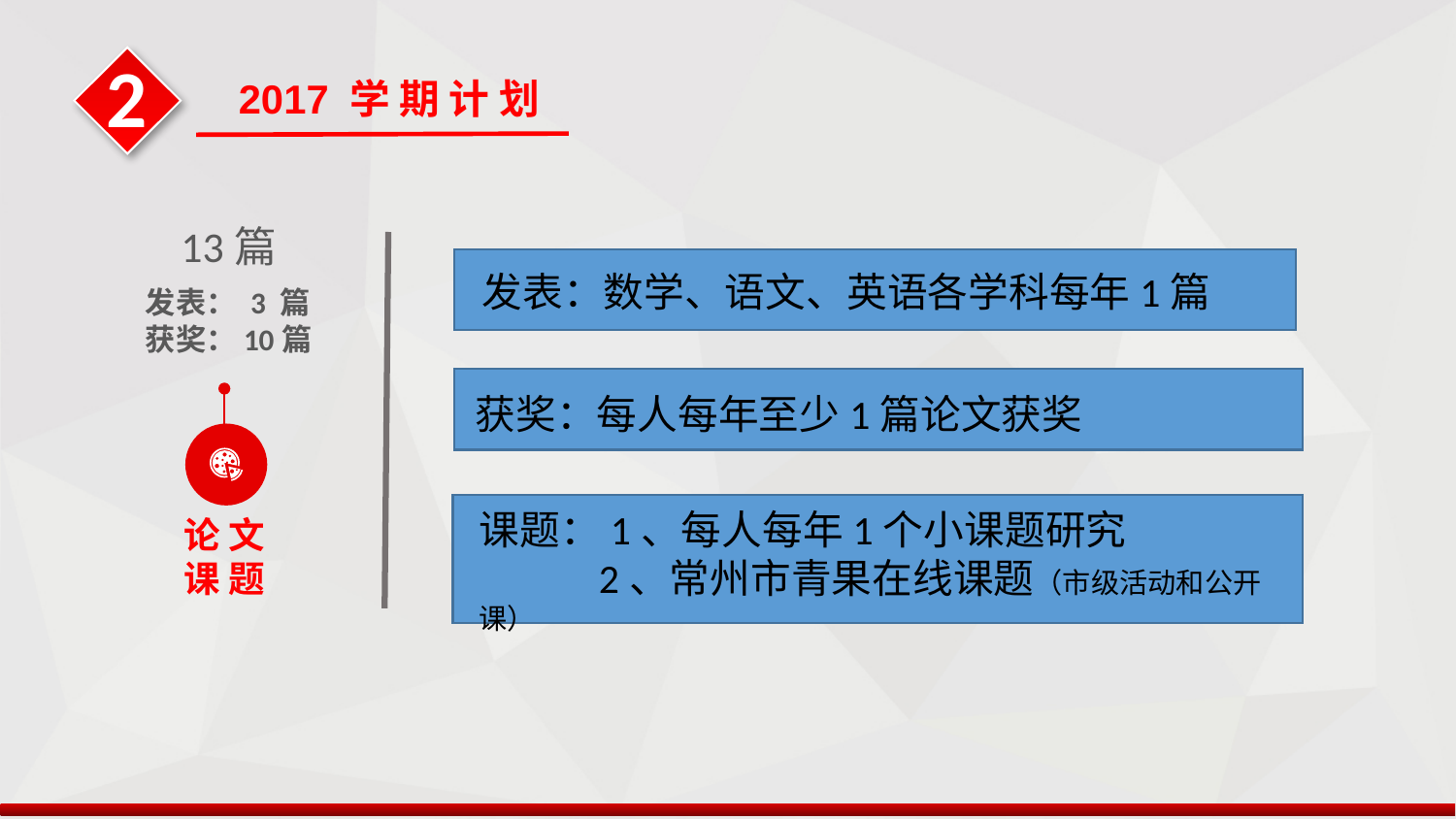

2

2017 学 期 计 划
13篇
发表： 3 篇
获奖：10篇

论 文
课 题

发表：数学、语文、英语各学科每年1篇

获奖：每人每年至少1篇论文获奖

课题：1、每人每年1个小课题研究
             2、常州市青果在线课题（市级活动和公开课）